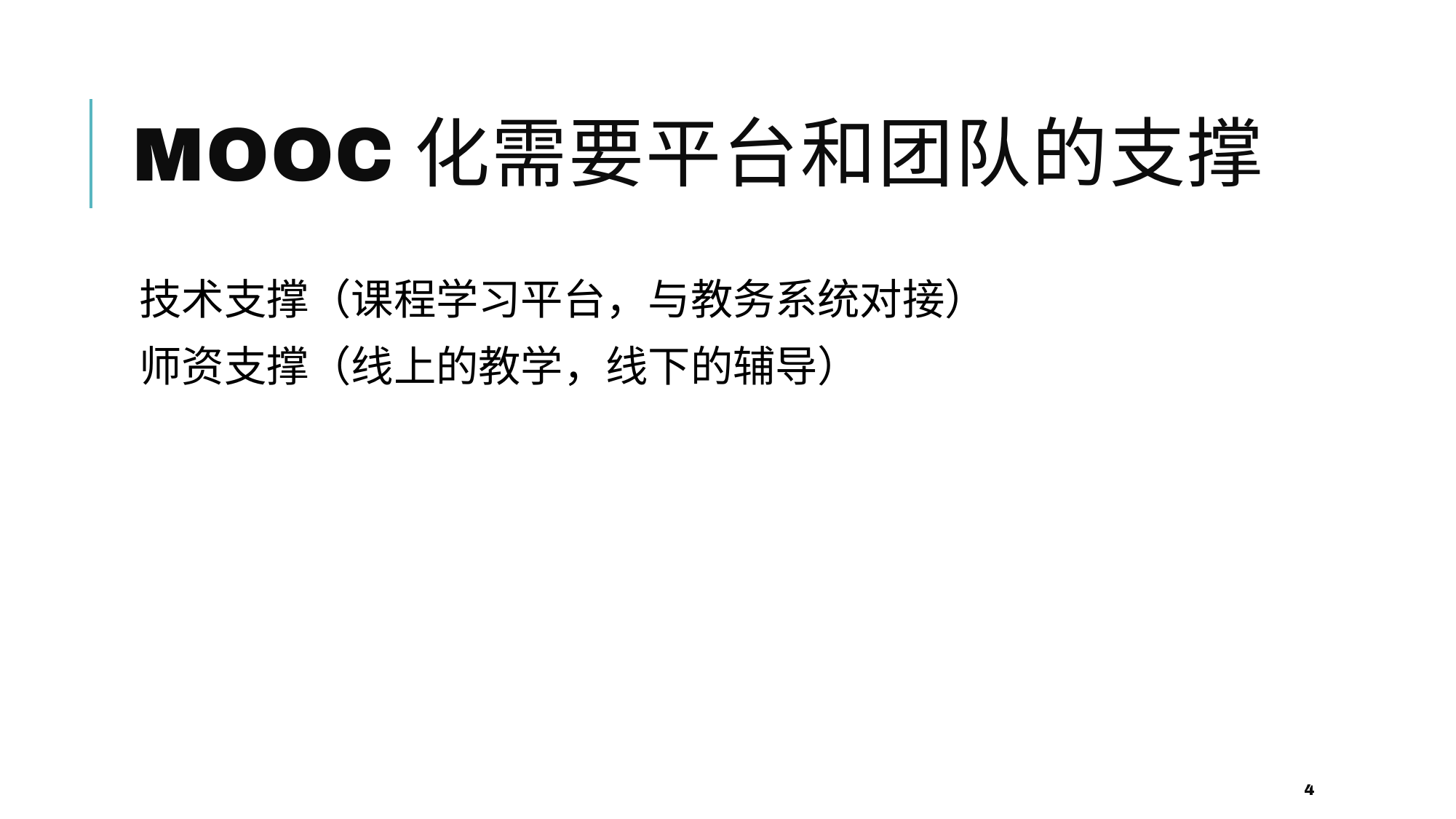

# MOOC化需要平台和团队的支撑
技术支撑（课程学习平台，与教务系统对接）
师资支撑（线上的教学，线下的辅导）
4